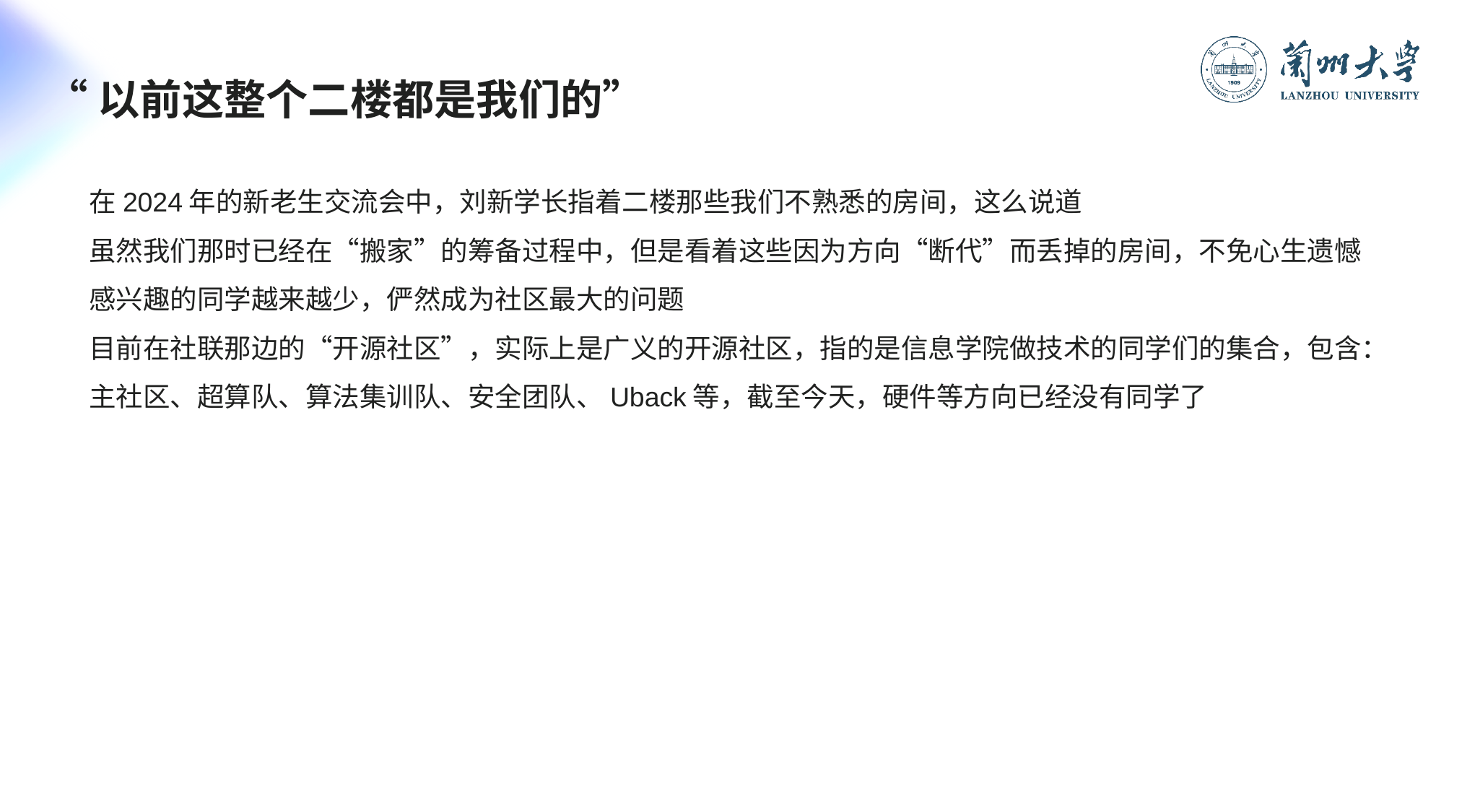

# “以前这整个二楼都是我们的”
在2024年的新老生交流会中，刘新学长指着二楼那些我们不熟悉的房间，这么说道
虽然我们那时已经在“搬家”的筹备过程中，但是看着这些因为方向“断代”而丢掉的房间，不免心生遗憾
感兴趣的同学越来越少，俨然成为社区最大的问题
目前在社联那边的“开源社区”，实际上是广义的开源社区，指的是信息学院做技术的同学们的集合，包含：主社区、超算队、算法集训队、安全团队、Uback等，截至今天，硬件等方向已经没有同学了